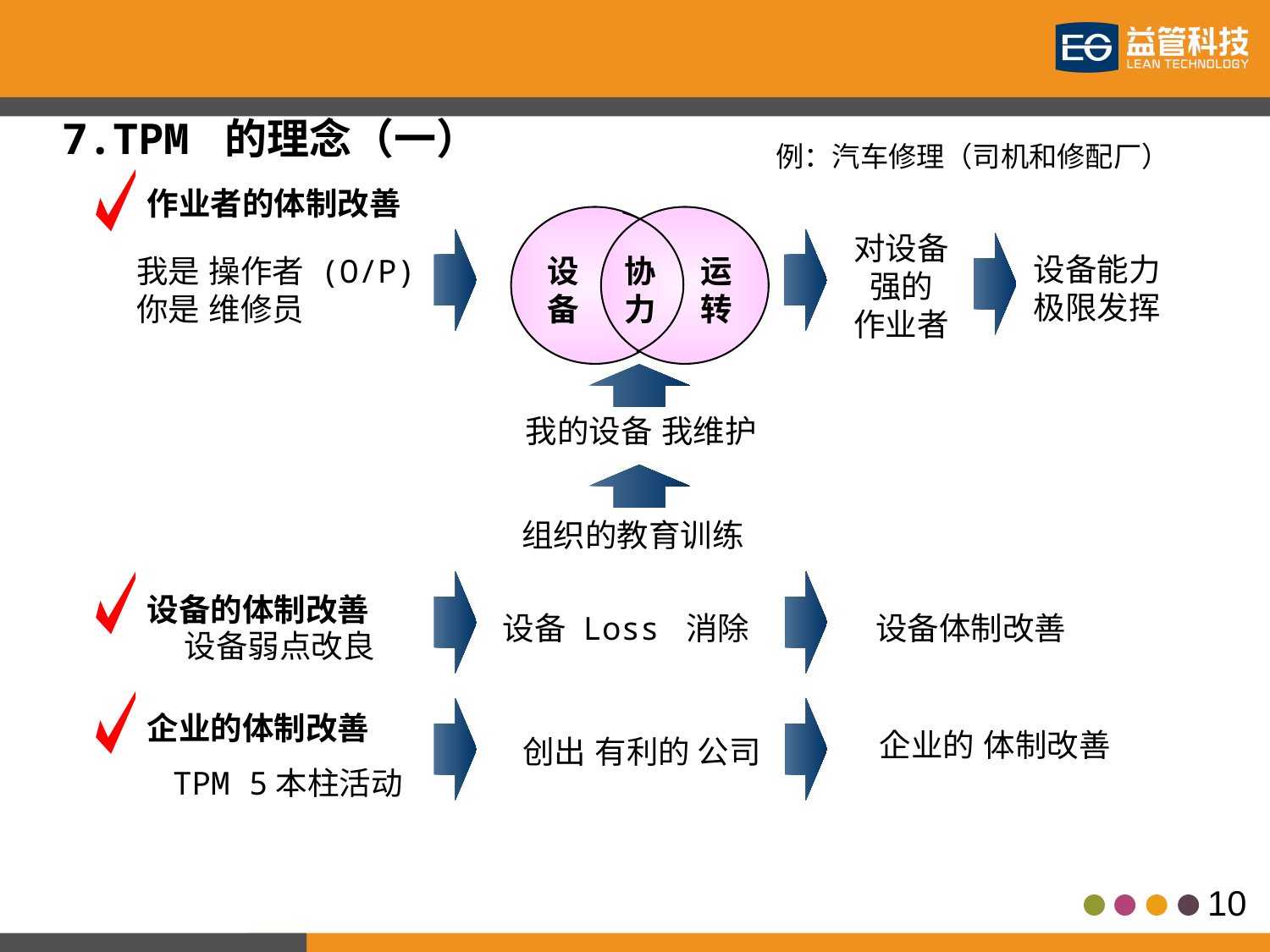

7.TPM 的理念（一）
例：汽车修理（司机和修配厂）

作业者的体制改善

设
备
协
力
运
转
对设备
强的
作业者

设备能力
极限发挥
我是 操作者 (O/P)
你是 维修员

我的设备 我维护

组织的教育训练

设备的体制改善
设备 Loss 消除
设备体制改善
设备弱点改良

企业的体制改善
企业的 体制改善
创出 有利的 公司
TPM 5本柱活动